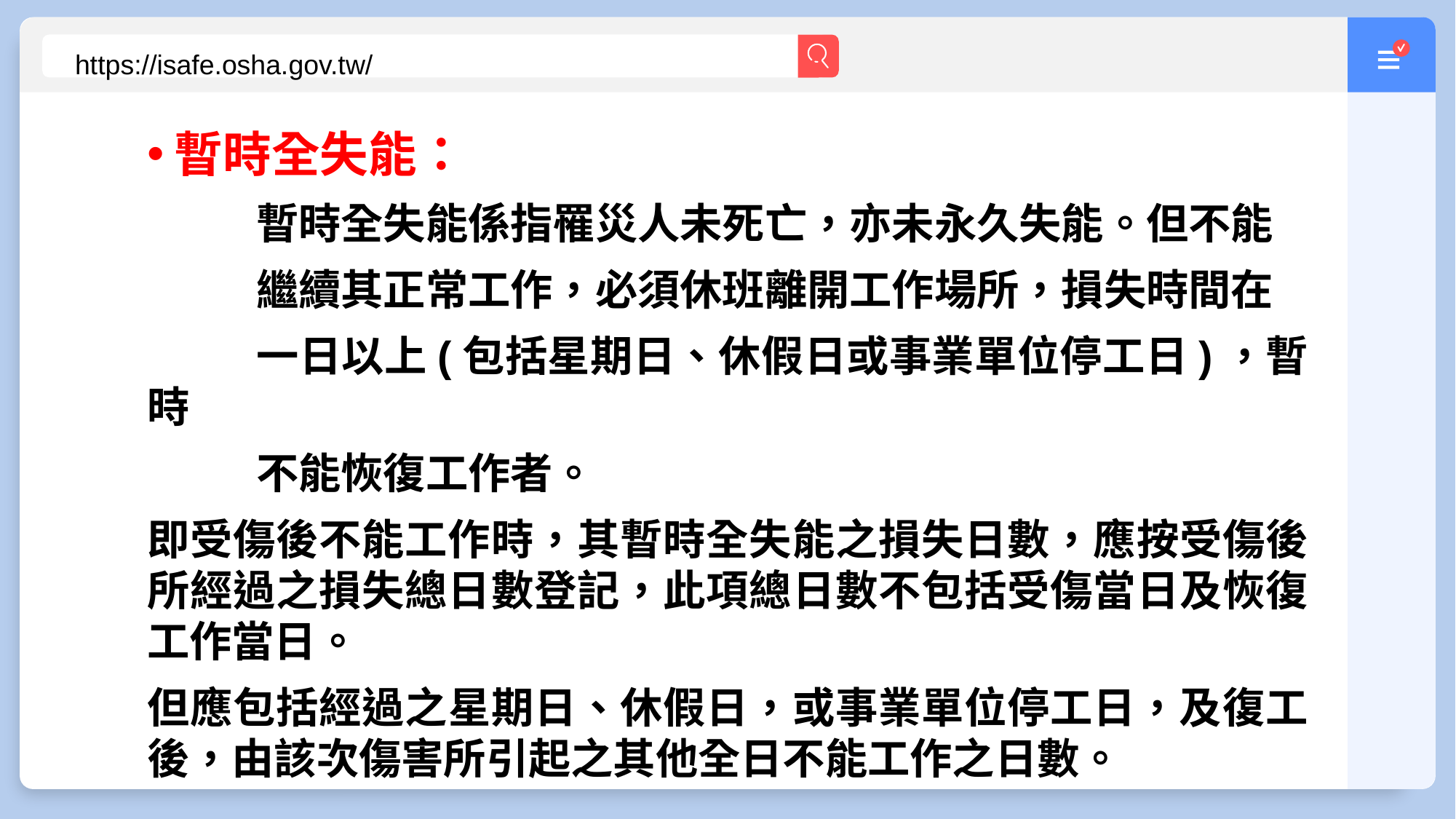

https://isafe.osha.gov.tw/
暫時全失能：
	暫時全失能係指罹災人未死亡，亦未永久失能。但不能
	繼續其正常工作，必須休班離開工作場所，損失時間在
	一日以上(包括星期日、休假日或事業單位停工日)，暫時
	不能恢復工作者。
即受傷後不能工作時，其暫時全失能之損失日數，應按受傷後所經過之損失總日數登記，此項總日數不包括受傷當日及恢復工作當日。
但應包括經過之星期日、休假日，或事業單位停工日，及復工後，由該次傷害所引起之其他全日不能工作之日數。